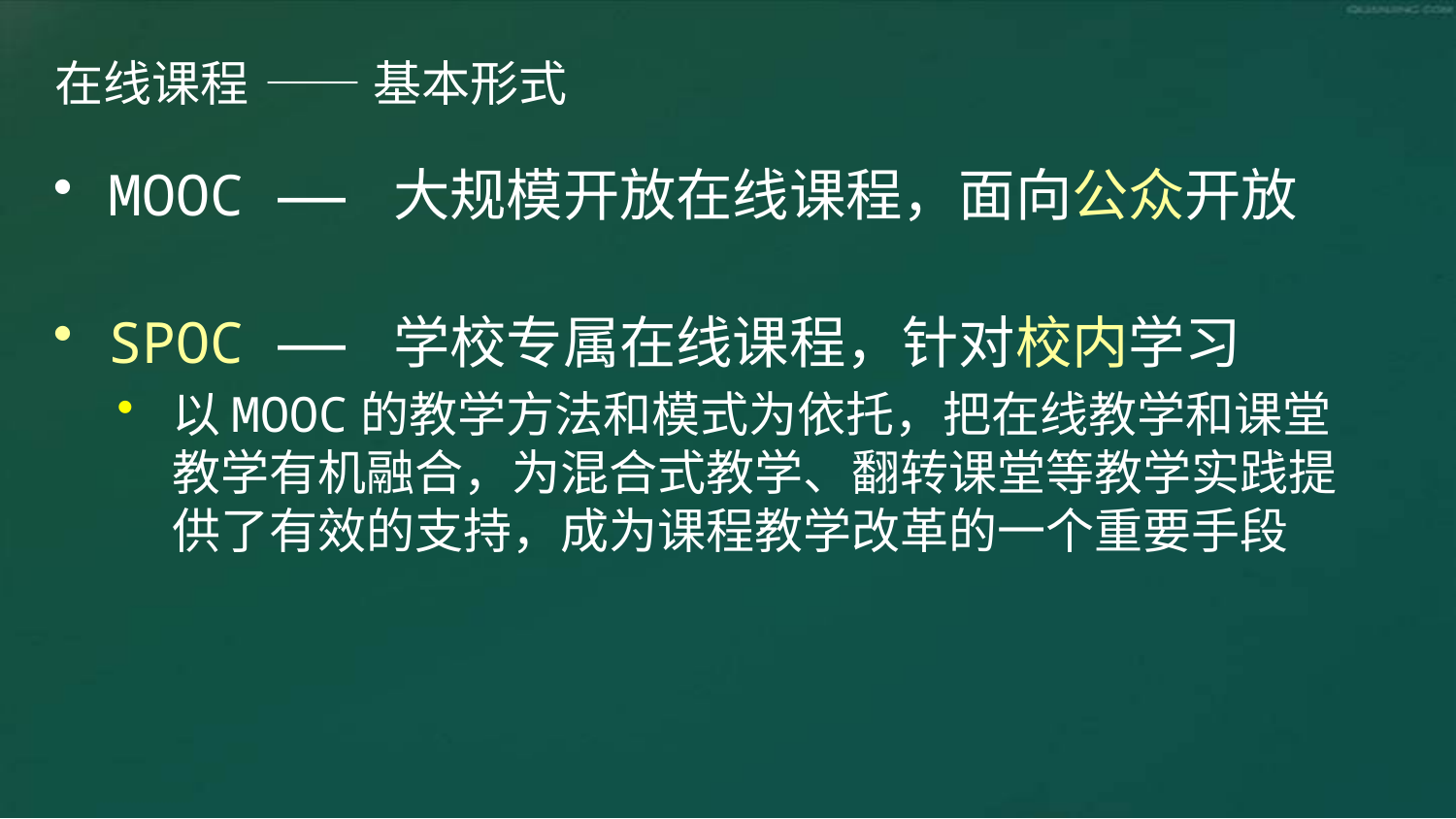

# 在线课程 —— 基本形式
MOOC —— 大规模开放在线课程，面向公众开放

SPOC —— 学校专属在线课程，针对校内学习
以MOOC的教学方法和模式为依托，把在线教学和课堂教学有机融合，为混合式教学、翻转课堂等教学实践提供了有效的支持，成为课程教学改革的一个重要手段